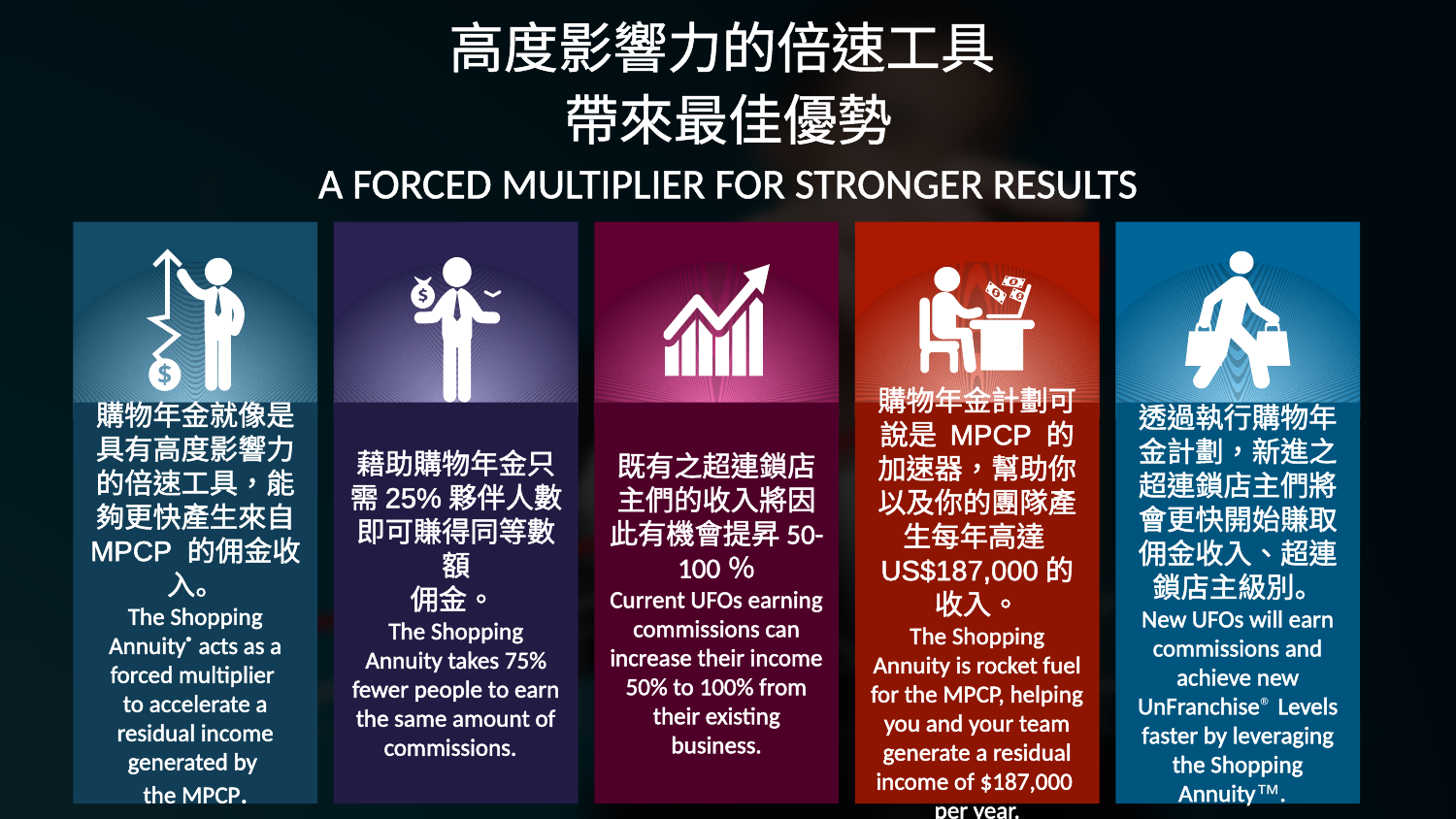

高度影響力的倍速工具
帶來最佳優勢
A Forced Multiplier for Stronger Results

購物年金就像是具有高度影響力的倍速工具，能夠更快產生來自 MPCP 的佣金收入。
The Shopping Annuity® acts as a forced multiplier
to accelerate a residual income generated by
the MPCP.

藉助購物年金只需25%夥伴人數即可賺得同等數額
佣金。
The Shopping Annuity takes 75% fewer people to earn the same amount of commissions.

既有之超連鎖店主們的收入將因此有機會提昇50-100％
Current UFOs earning commissions can increase their income 50% to 100% from their existing business.

購物年金計劃可說是 MPCP 的加速器，幫助你以及你的團隊產生每年高達US$187,000的收入。
The Shopping Annuity is rocket fuel for the MPCP, helping you and your team generate a residual income of $187,000
per year.

透過執行購物年金計劃，新進之超連鎖店主們將會更快開始賺取佣金收入、超連鎖店主級別。
New UFOs will earn commissions and achieve new UnFranchise® Levels faster by leveraging the Shopping Annuity™.